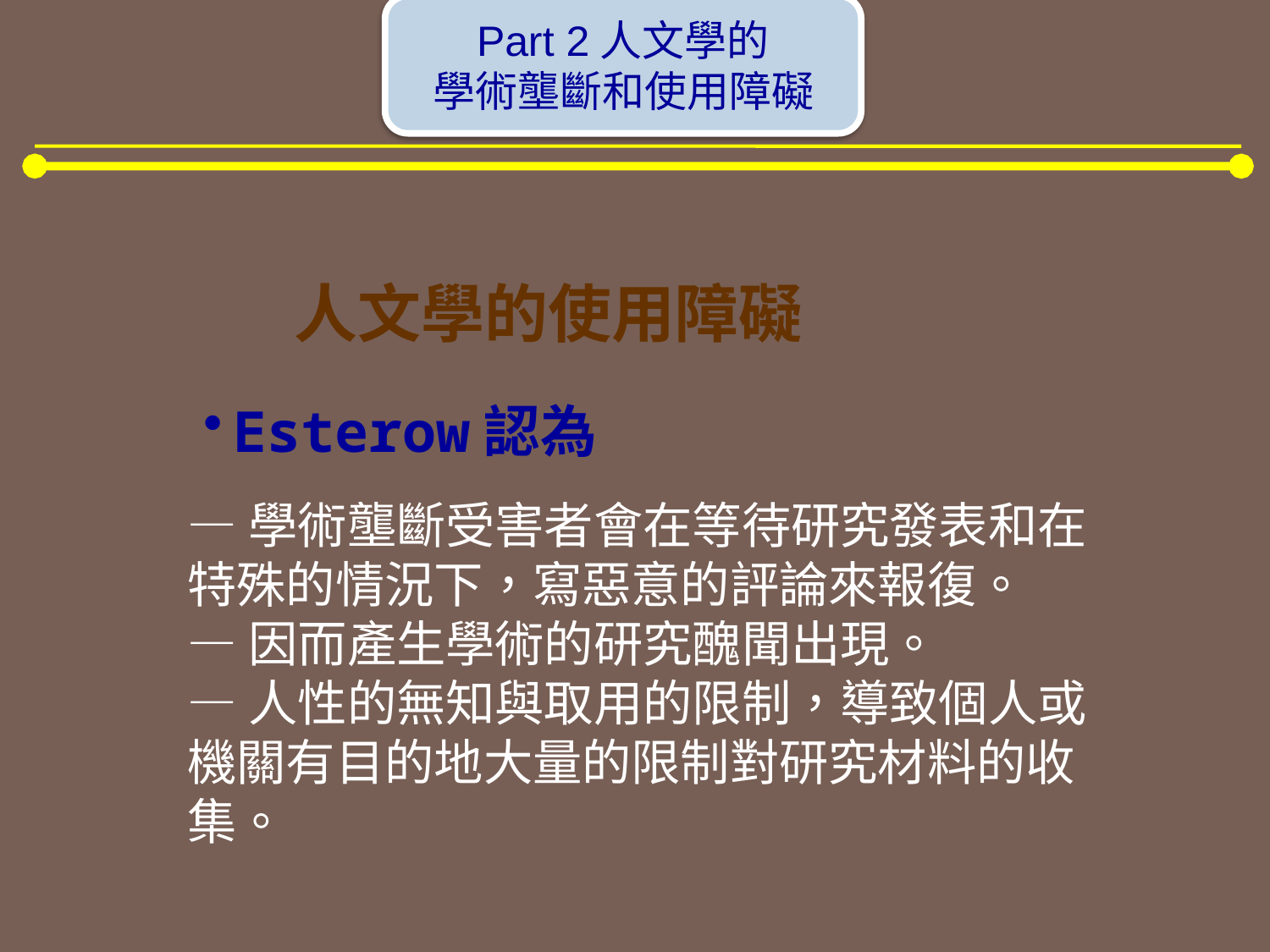

Part 2人文學的
學術壟斷和使用障礙

人文學的使用障礙
Esterow認為
—學術壟斷受害者會在等待研究發表和在特殊的情況下，寫惡意的評論來報復。
—因而產生學術的研究醜聞出現。
—人性的無知與取用的限制，導致個人或機關有目的地大量的限制對研究材料的收集。